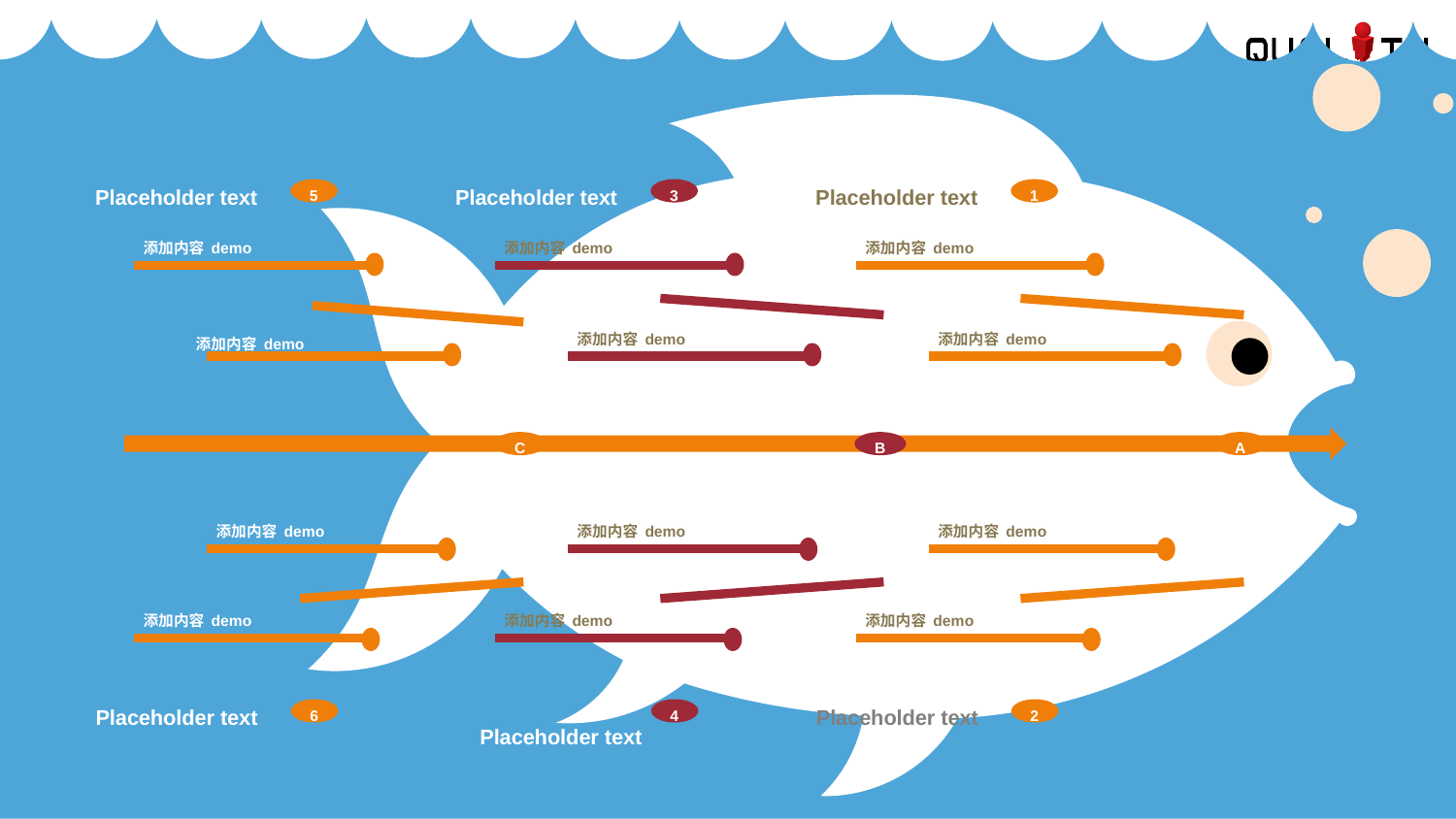

Placeholder text
Placeholder text
Placeholder text
5
3
1

添加内容 demo
添加内容 demo
添加内容 demo

添加内容 demo
添加内容 demo
添加内容 demo

C
B
A

添加内容 demo
添加内容 demo
添加内容 demo

添加内容 demo
添加内容 demo
添加内容 demo

Placeholder text
Placeholder text
6
4
2

Placeholder text